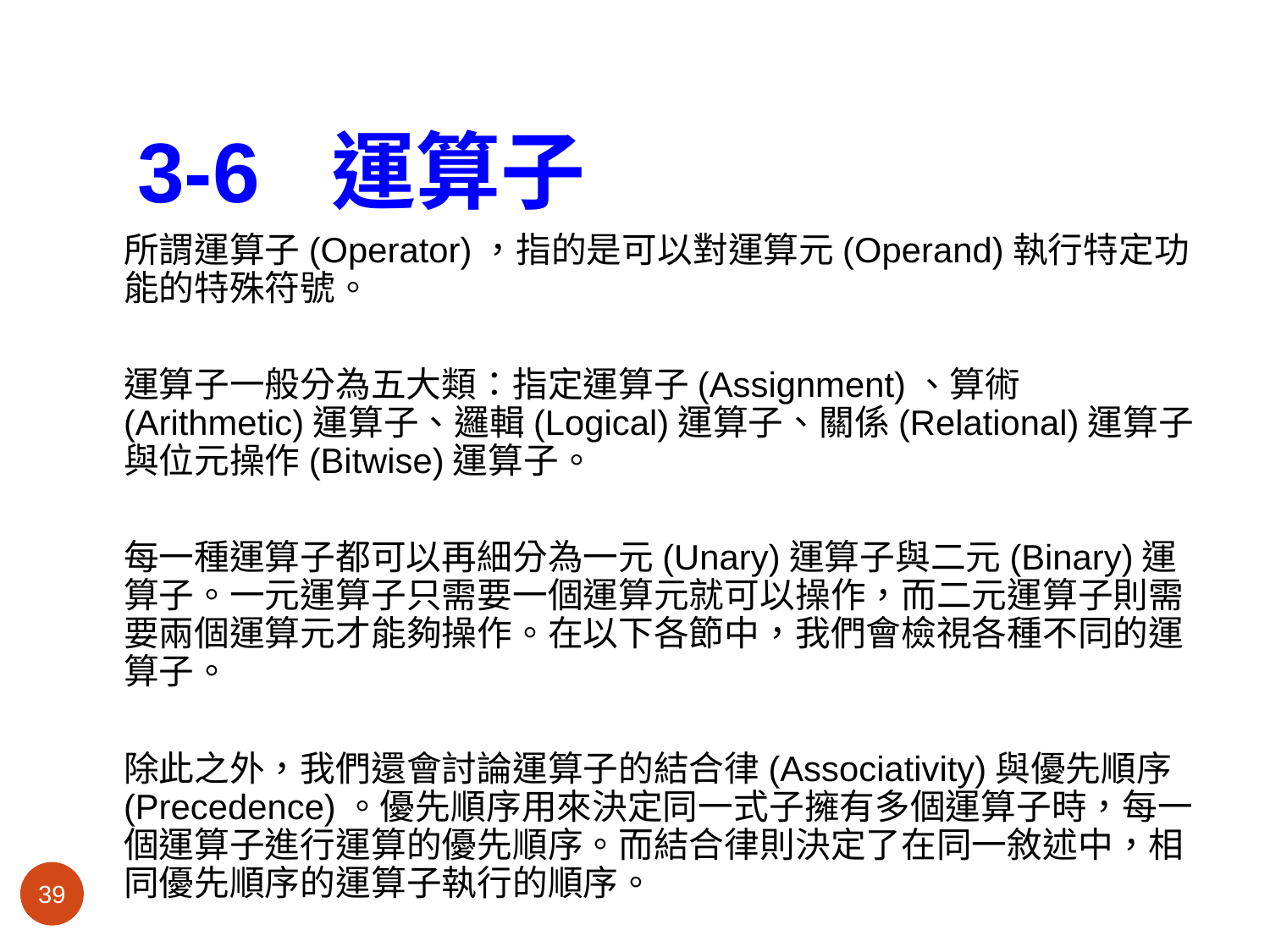

# 3-6	  運算子
	所謂運算子(Operator)，指的是可以對運算元(Operand)執行特定功能的特殊符號。

	運算子一般分為五大類：指定運算子(Assignment)、算術(Arithmetic)運算子、邏輯(Logical)運算子、關係(Relational)運算子與位元操作(Bitwise)運算子。

	每一種運算子都可以再細分為一元(Unary)運算子與二元(Binary)運算子。一元運算子只需要一個運算元就可以操作，而二元運算子則需要兩個運算元才能夠操作。在以下各節中，我們會檢視各種不同的運算子。

	除此之外，我們還會討論運算子的結合律(Associativity)與優先順序(Precedence)。優先順序用來決定同一式子擁有多個運算子時，每一個運算子進行運算的優先順序。而結合律則決定了在同一敘述中，相同優先順序的運算子執行的順序。
39